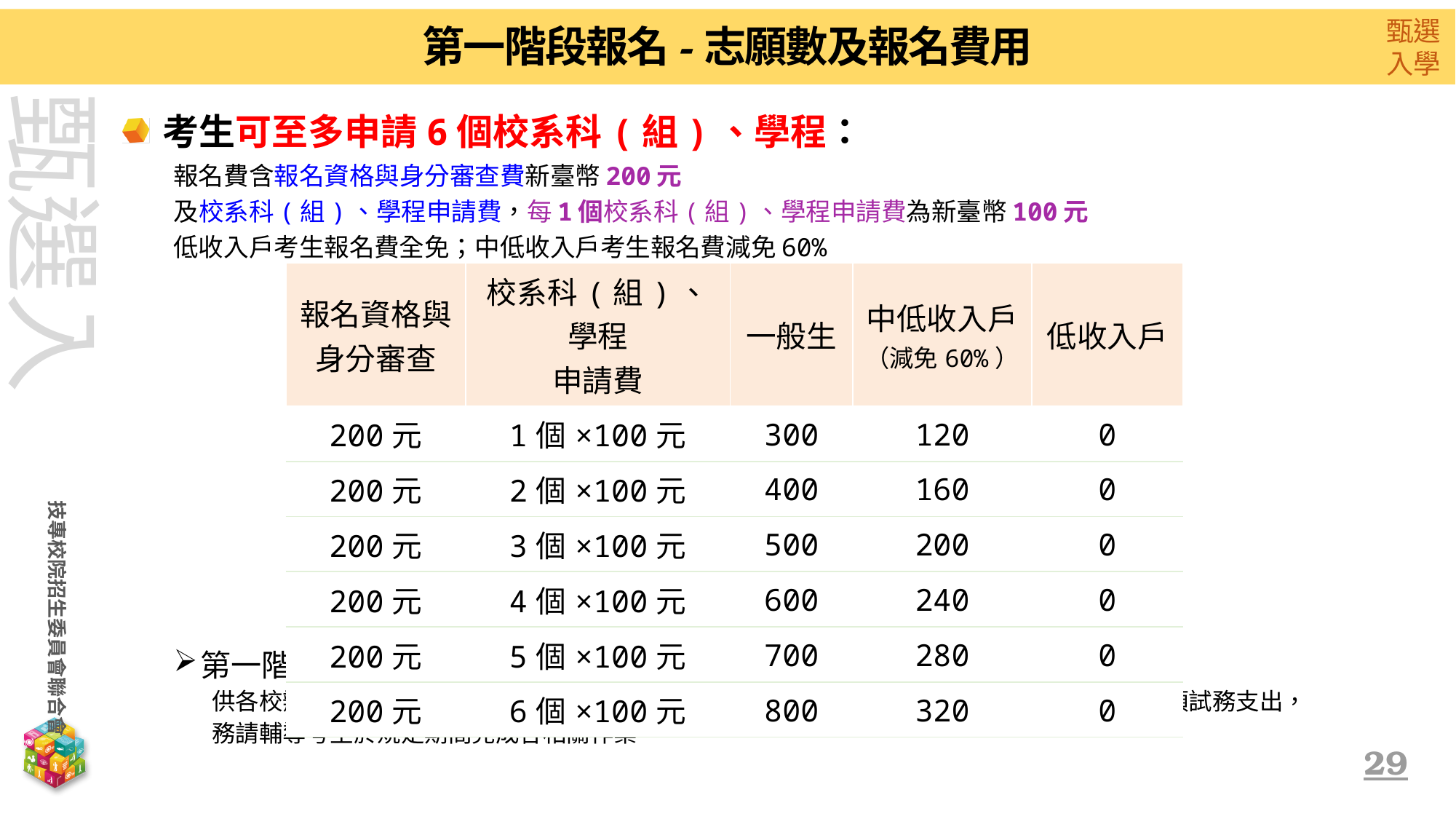

第一階段報名-志願數及報名費用
考生可至多申請6個校系科(組)、學程：
報名費含報名資格與身分審查費新臺幣200元
及校系科(組)、學程申請費，每1個校系科(組)、學程申請費為新臺幣100元
低收入戶考生報名費全免；中低收入戶考生報名費減免60%

第一階段報名時，維持集體報名單位每位考生30元作業費
供各校辦理第一階段報名及第二階段報名系統 (含學習歷程備審資料上傳)作業時所需之各項試務支出，務請輔導考生於規定期間完成各相關作業
| 報名資格與 身分審查 | 校系科(組)、學程 申請費 | 一般生 | 中低收入戶 （減免60%） | 低收入戶 |
| --- | --- | --- | --- | --- |
| 200元 | 1個×100元 | 300 | 120 | 0 |
| 200元 | 2個×100元 | 400 | 160 | 0 |
| 200元 | 3個×100元 | 500 | 200 | 0 |
| 200元 | 4個×100元 | 600 | 240 | 0 |
| 200元 | 5個×100元 | 700 | 280 | 0 |
| 200元 | 6個×100元 | 800 | 320 | 0 |
29